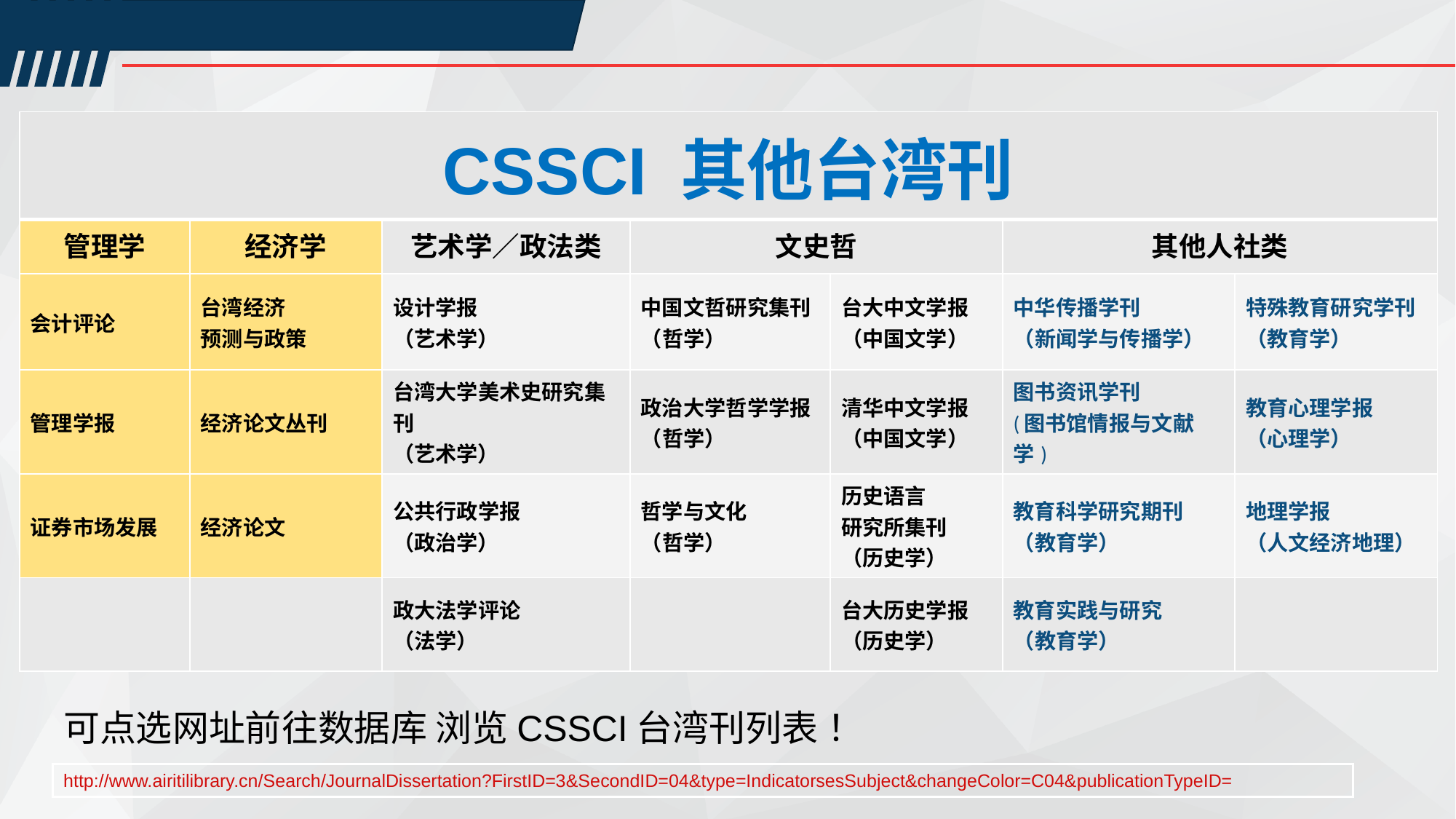

| CSSCI 其他台湾刊 |  |  |  |  |  |  |
| --- | --- | --- | --- | --- | --- | --- |
| 管理学 | 经济学 | 艺术学／政法类 | 文史哲 |  | 其他人社类 |  |
| 会计评论 | 台湾经济 预测与政策 | 设计学报 （艺术学） | 中国文哲研究集刊 （哲学） | 台大中文学报 （中国文学） | 中华传播学刊 （新闻学与传播学） | 特殊教育研究学刊 （教育学） |
| 管理学报 | 经济论文丛刊 | 台湾大学美术史研究集刊 （艺术学） | 政治大学哲学学报 （哲学） | 清华中文学报 （中国文学） | 图书资讯学刊 (图书馆情报与文献学) | 教育心理学报 （心理学） |
| 证券市场发展 | 经济论文 | 公共行政学报 （政治学） | 哲学与文化 （哲学） | 历史语言 研究所集刊 （历史学） | 教育科学研究期刊 （教育学） | 地理学报 （人文经济地理） |
|  |  | 政大法学评论 （法学） |  | 台大历史学报 （历史学） | 教育实践与研究 （教育学） |  |
可点选网址前往数据库 浏览CSSCI台湾刊列表！
http://www.airitilibrary.cn/Search/JournalDissertation?FirstID=3&SecondID=04&type=IndicatorsesSubject&changeColor=C04&publicationTypeID=